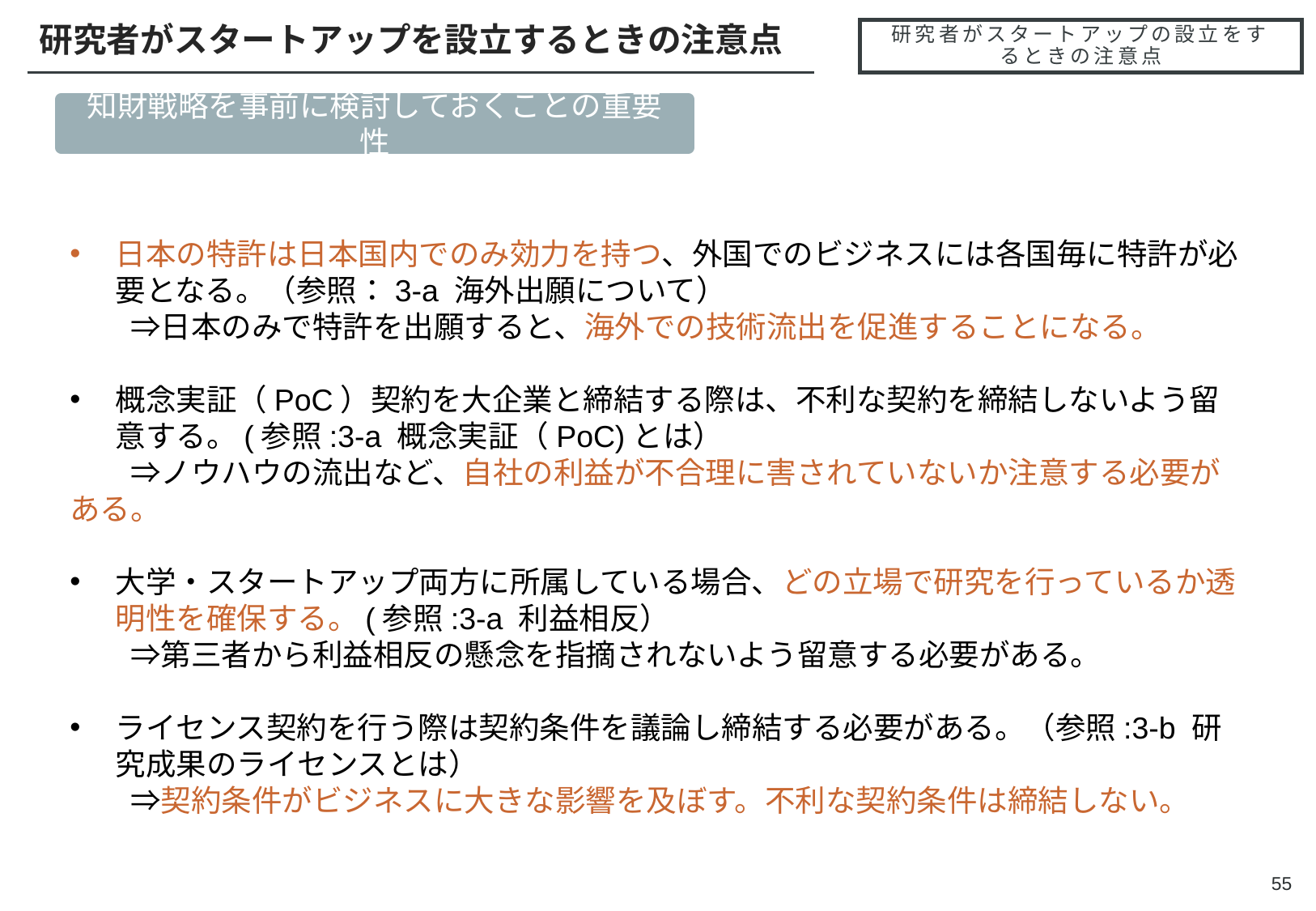

研究者がスタートアップを設立するときの注意点
# 研究者がスタートアップの設立をするときの注意点
知財戦略を事前に検討しておくことの重要性
日本の特許は日本国内でのみ効力を持つ、外国でのビジネスには各国毎に特許が必要となる。（参照：3-a 海外出願について）
　　⇒日本のみで特許を出願すると、海外での技術流出を促進することになる。

概念実証（PoC）契約を大企業と締結する際は、不利な契約を締結しないよう留意する。(参照:3-a 概念実証（PoC)とは）
　　⇒ノウハウの流出など、自社の利益が不合理に害されていないか注意する必要がある。

大学・スタートアップ両方に所属している場合、どの立場で研究を行っているか透明性を確保する。(参照:3-a 利益相反）
　　⇒第三者から利益相反の懸念を指摘されないよう留意する必要がある。

ライセンス契約を行う際は契約条件を議論し締結する必要がある。（参照:3-b 研究成果のライセンスとは）
　　⇒契約条件がビジネスに大きな影響を及ぼす。不利な契約条件は締結しない。

55